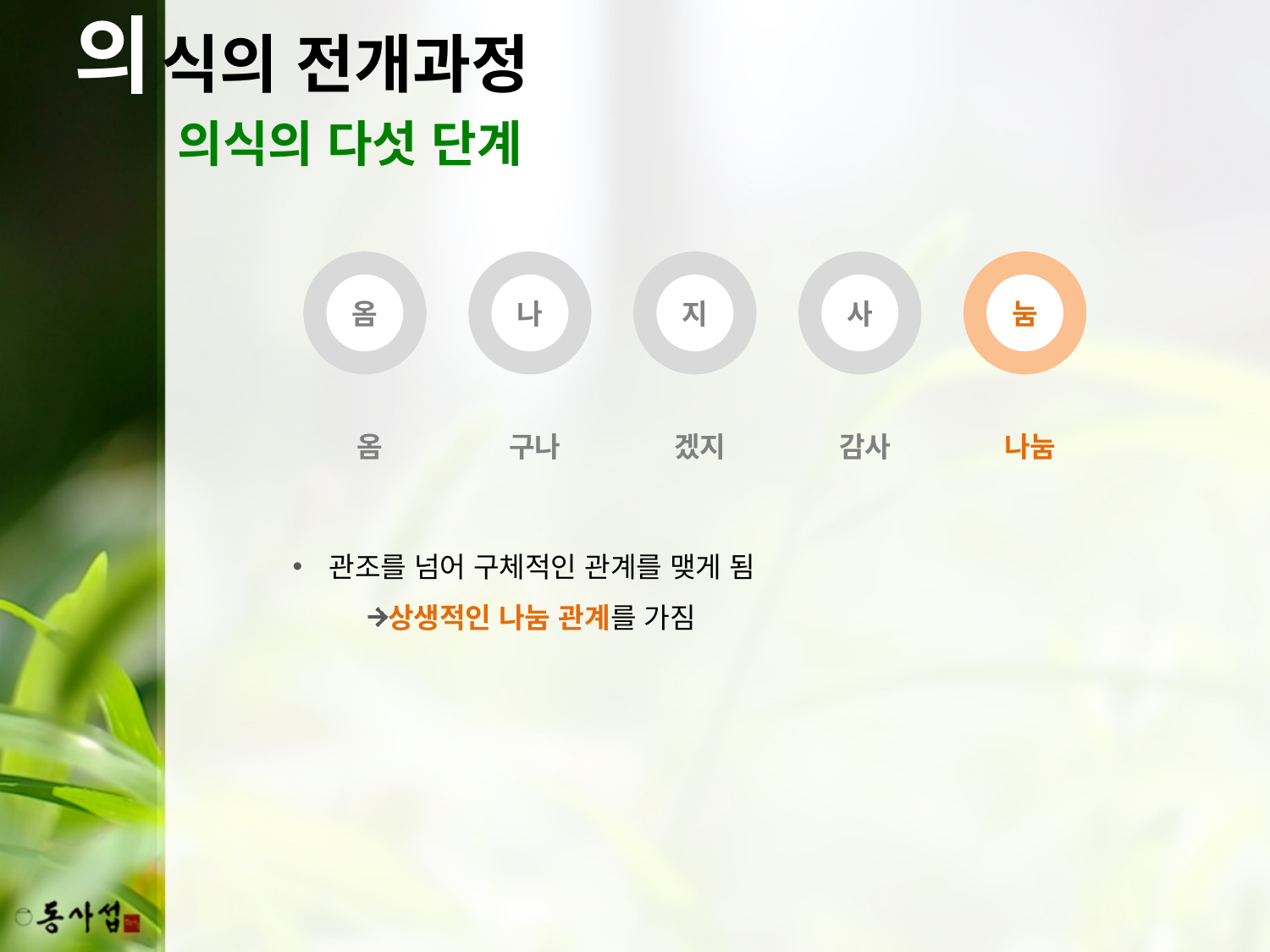

의
식의 전개과정
의식의 다섯 단계

옴
나
지
사
눔
옴
구나
겠지
감사
나눔
관조를 넘어 구체적인 관계를 맺게 됨
상생적인 나눔 관계를 가짐